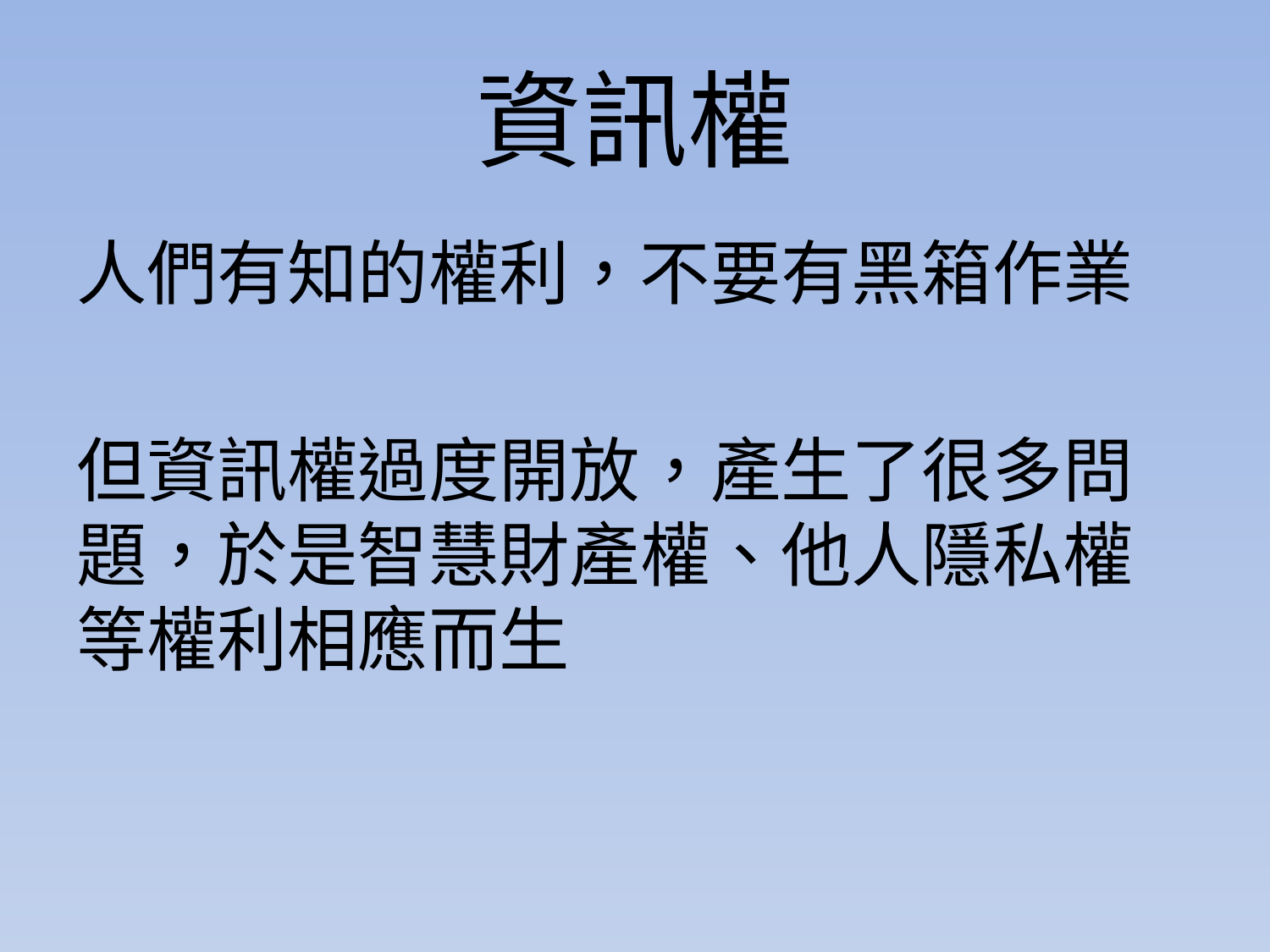

# 資訊權
人們有知的權利，不要有黑箱作業

但資訊權過度開放，產生了很多問題，於是智慧財產權、他人隱私權等權利相應而生